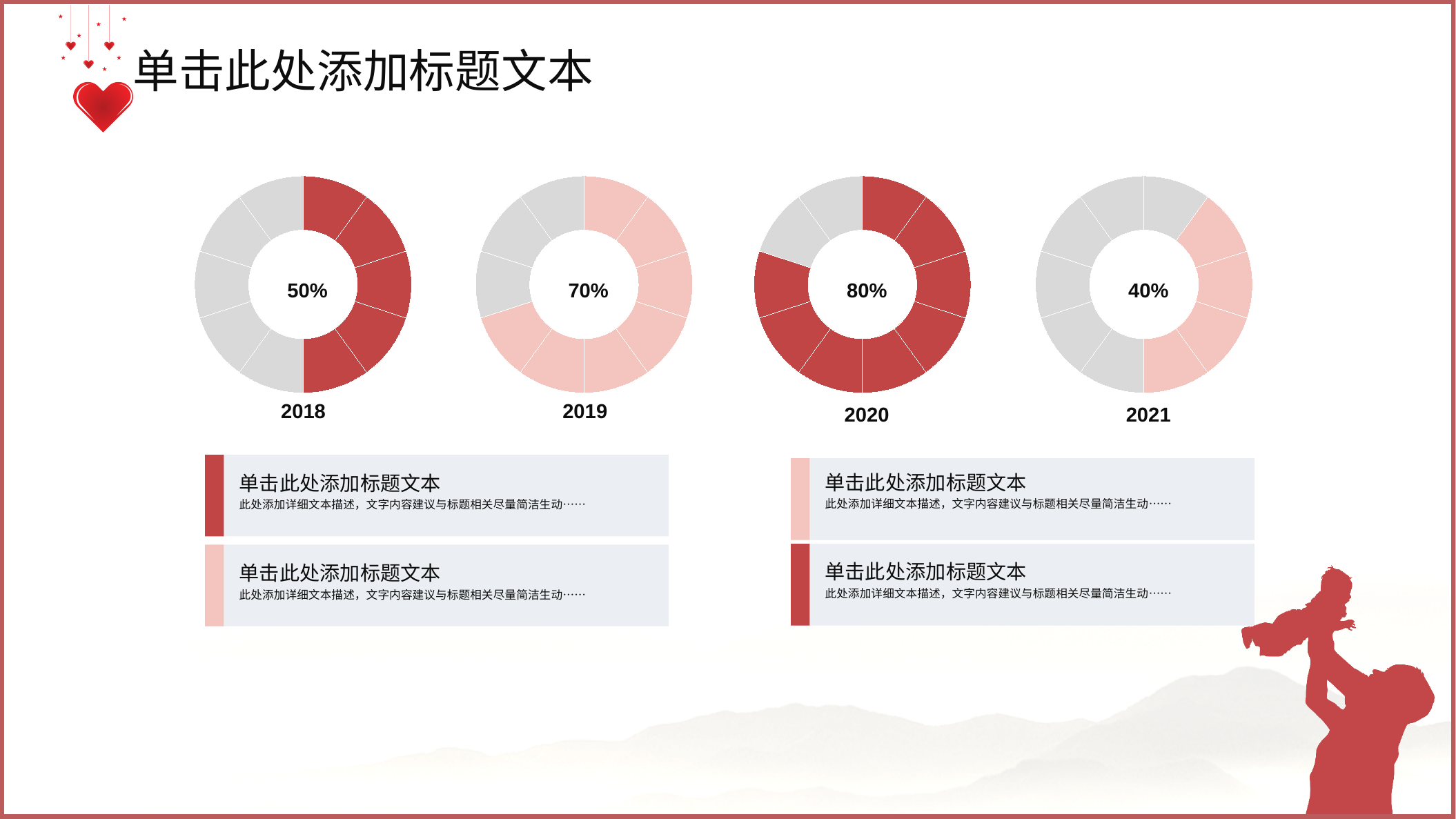

单击此处添加标题文本

### Chart

| Category |  |
|---|---|

### Chart

| Category |  |
|---|---|

### Chart

| Category |  |
|---|---|

### Chart

| Category |  |
|---|---|
50%
70%
80%
40%
2018
2019
2020
2021

单击此处添加标题文本
此处添加详细文本描述，文字内容建议与标题相关尽量简洁生动……
单击此处添加标题文本
此处添加详细文本描述，文字内容建议与标题相关尽量简洁生动……

单击此处添加标题文本
此处添加详细文本描述，文字内容建议与标题相关尽量简洁生动……
单击此处添加标题文本
此处添加详细文本描述，文字内容建议与标题相关尽量简洁生动……